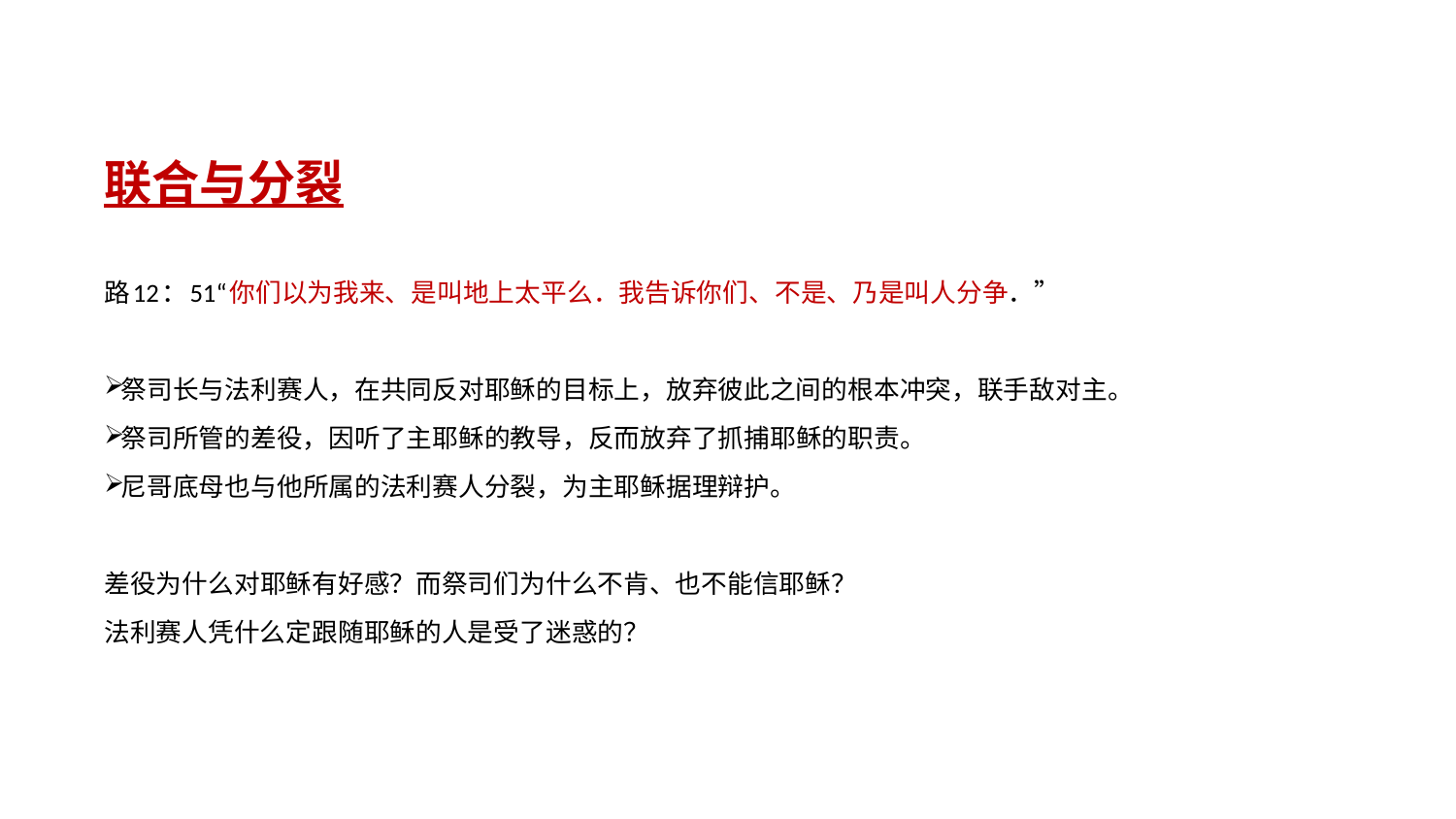

联合与分裂

路12：51“你们以为我来、是叫地上太平么．我告诉你们、不是、乃是叫人分争．”

 祭司长与法利赛人，在共同反对耶稣的目标上，放弃彼此之间的根本冲突，联手敌对主。
 祭司所管的差役，因听了主耶稣的教导，反而放弃了抓捕耶稣的职责。
 尼哥底母也与他所属的法利赛人分裂，为主耶稣据理辩护。

差役为什么对耶稣有好感？而祭司们为什么不肯、也不能信耶稣？
法利赛人凭什么定跟随耶稣的人是受了迷惑的？